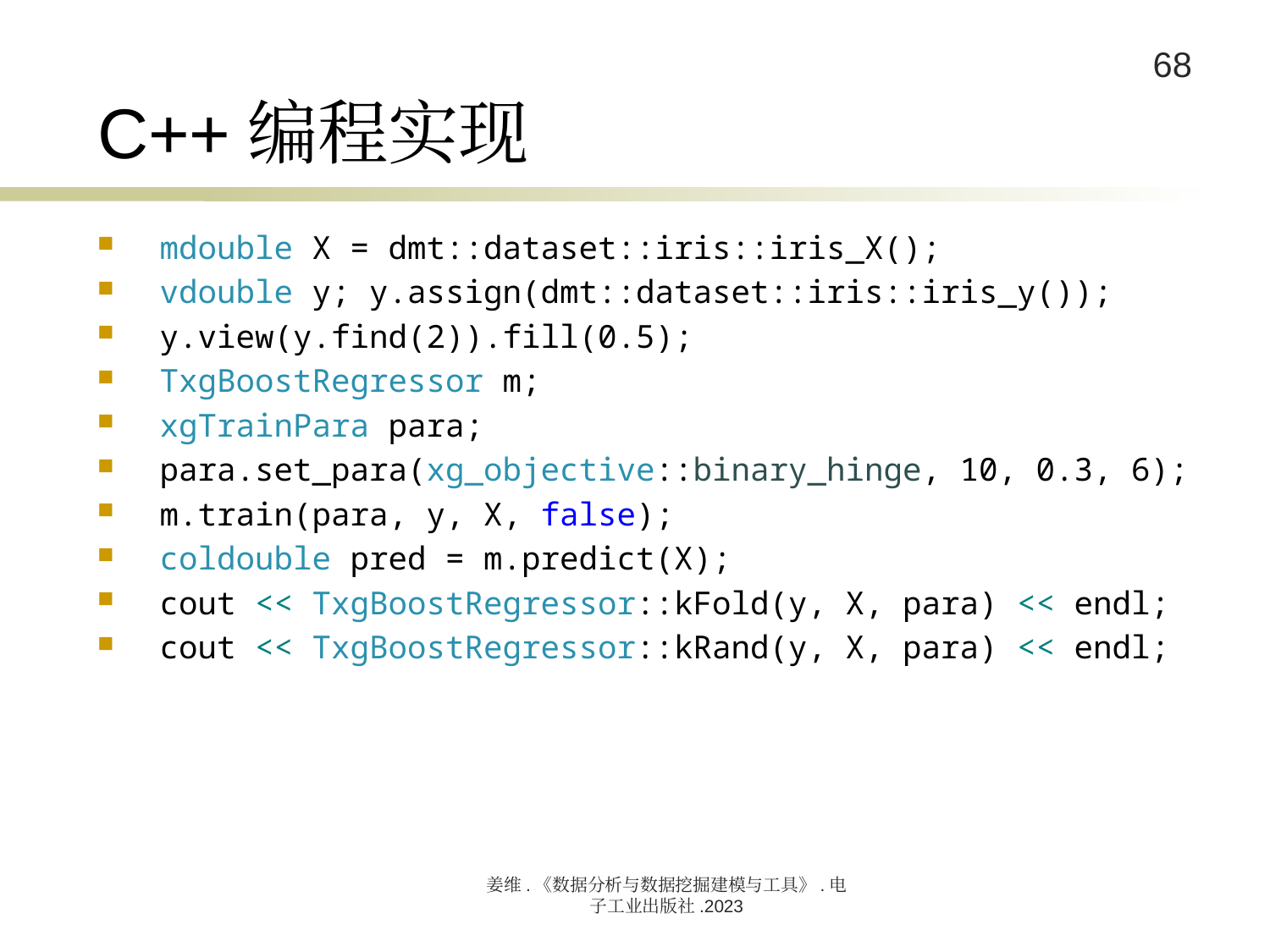

# C++编程实现
mdouble X = dmt::dataset::iris::iris_X();
vdouble y; y.assign(dmt::dataset::iris::iris_y());
y.view(y.find(2)).fill(0.5);
TxgBoostRegressor m;
xgTrainPara para;
para.set_para(xg_objective::binary_hinge, 10, 0.3, 6);
m.train(para, y, X, false);
coldouble pred = m.predict(X);
cout << TxgBoostRegressor::kFold(y, X, para) << endl;
cout << TxgBoostRegressor::kRand(y, X, para) << endl;
姜维.《数据分析与数据挖掘建模与工具》.电子工业出版社.2023